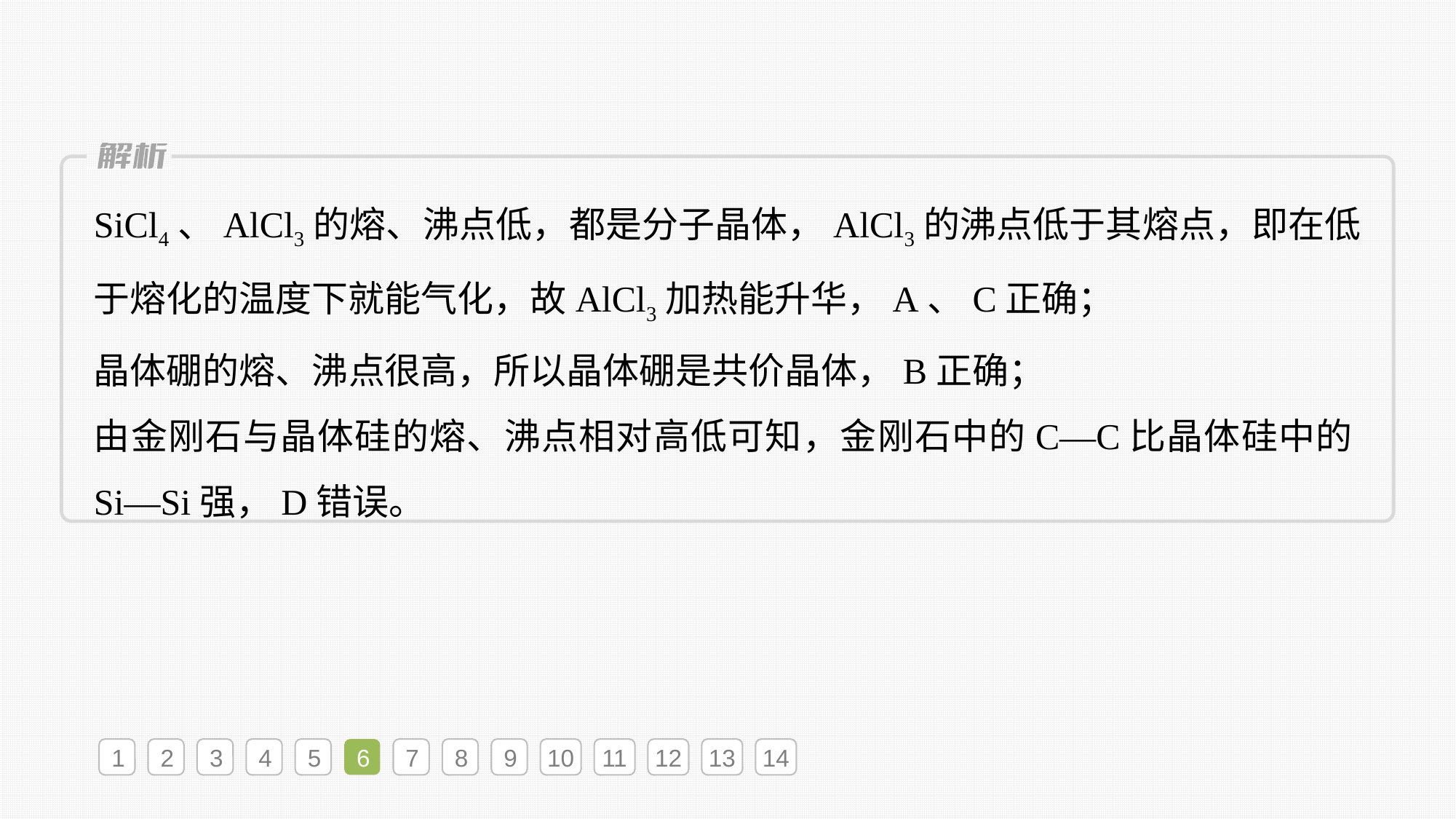

SiCl4、AlCl3的熔、沸点低，都是分子晶体，AlCl3的沸点低于其熔点，即在低于熔化的温度下就能气化，故AlCl3加热能升华，A、C正确；
晶体硼的熔、沸点很高，所以晶体硼是共价晶体，B正确；
由金刚石与晶体硅的熔、沸点相对高低可知，金刚石中的C—C比晶体硅中的Si—Si强，D错误。
1
2
3
4
5
6
7
8
9
10
11
12
13
14